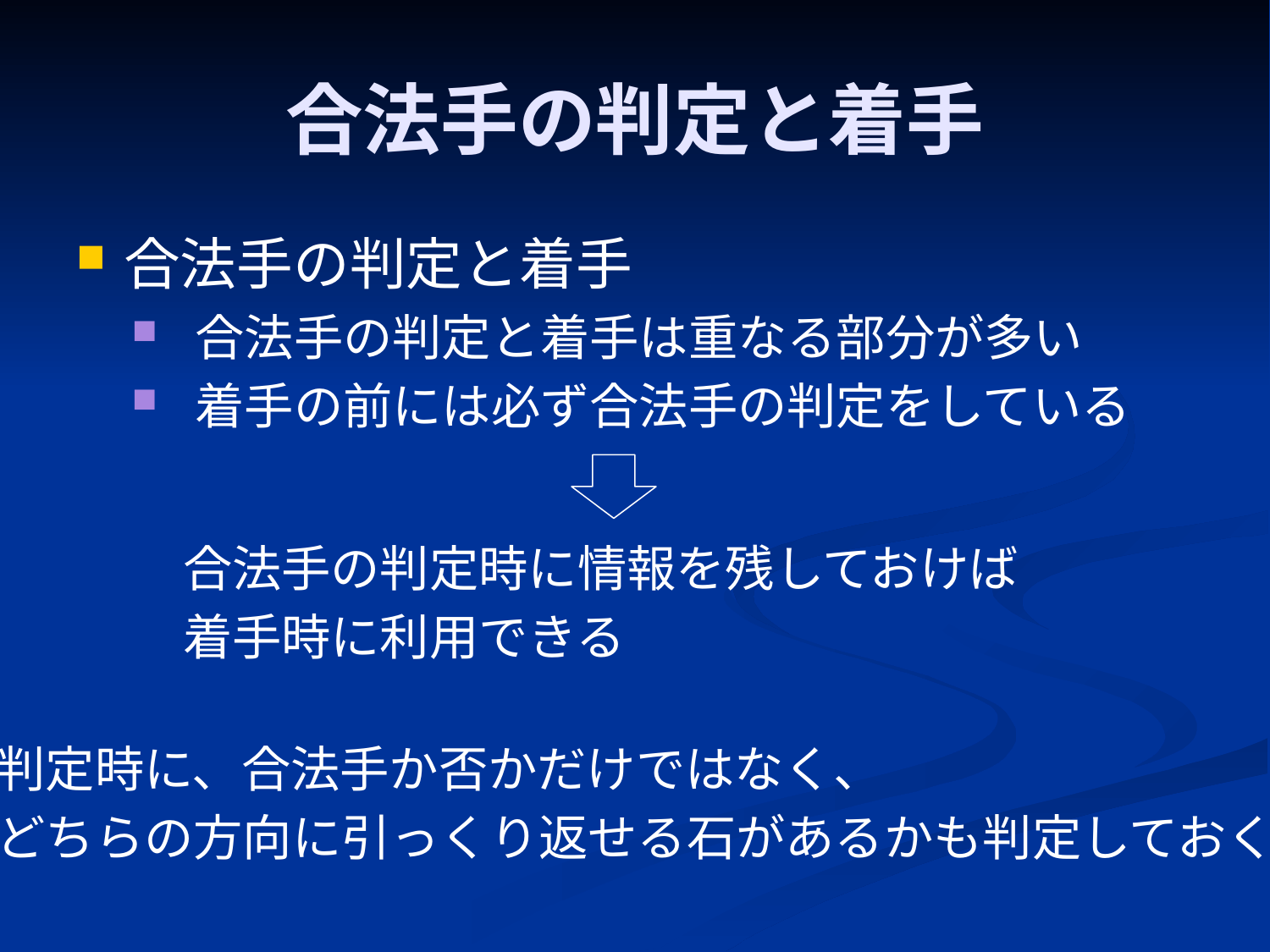

# 合法手の判定と着手
合法手の判定と着手
合法手の判定と着手は重なる部分が多い
着手の前には必ず合法手の判定をしている

合法手の判定時に情報を残しておけば
着手時に利用できる
判定時に、合法手か否かだけではなく、
どちらの方向に引っくり返せる石があるかも判定しておく